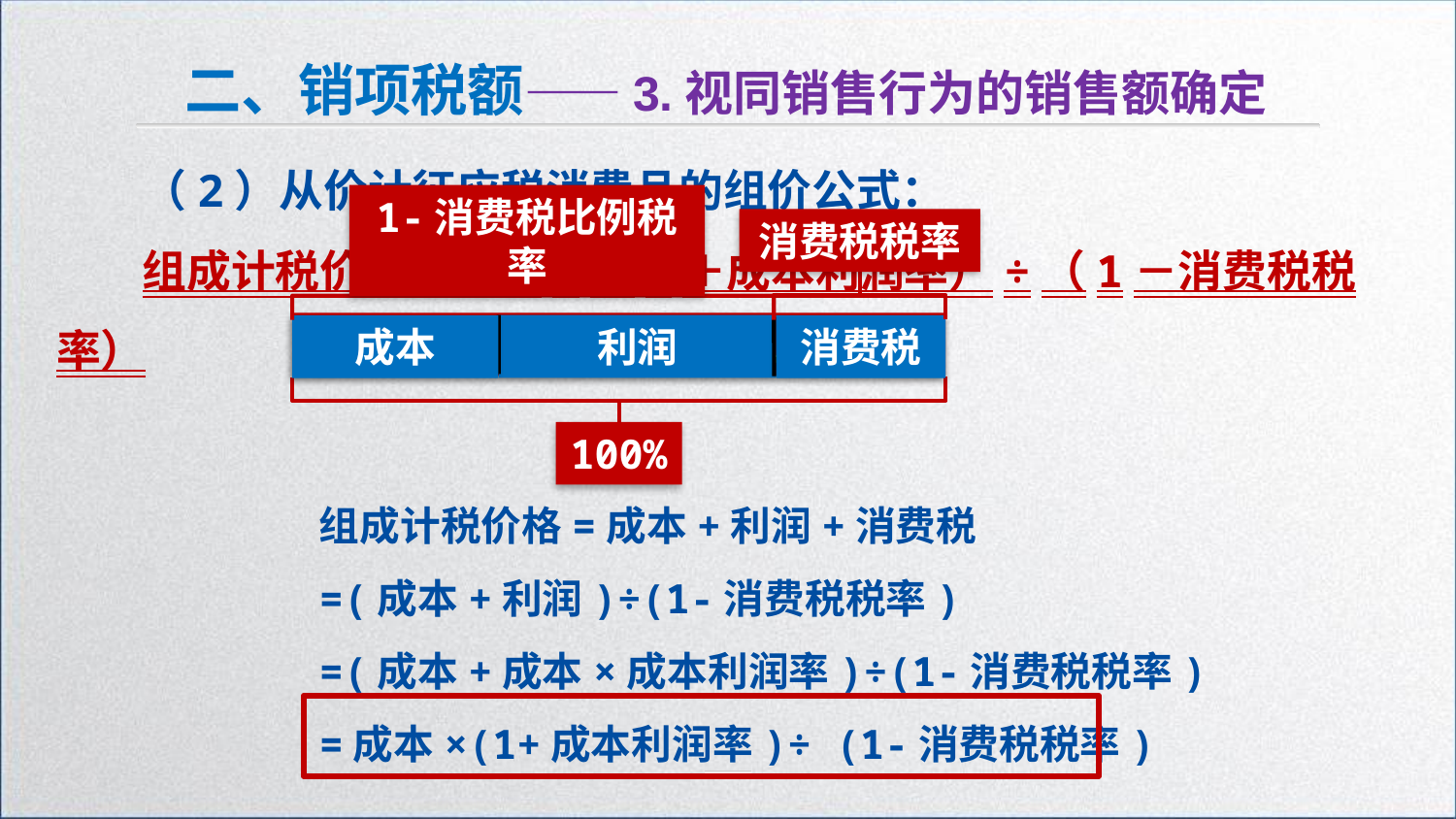

二、销项税额——3.视同销售行为的销售额确定

（2）从价计征应税消费品的组价公式：
组成计税价格＝成本×（1＋成本利润率）÷（1－消费税税率）
1-消费税比例税率
消费税税率

商品销售价格（收入）
利润
消费税
成本
100%
组成计税价格=成本+利润+消费税
=(成本+利润)÷(1-消费税税率)
=(成本+成本×成本利润率)÷(1-消费税税率)
=成本×(1+成本利润率)÷ (1-消费税税率)